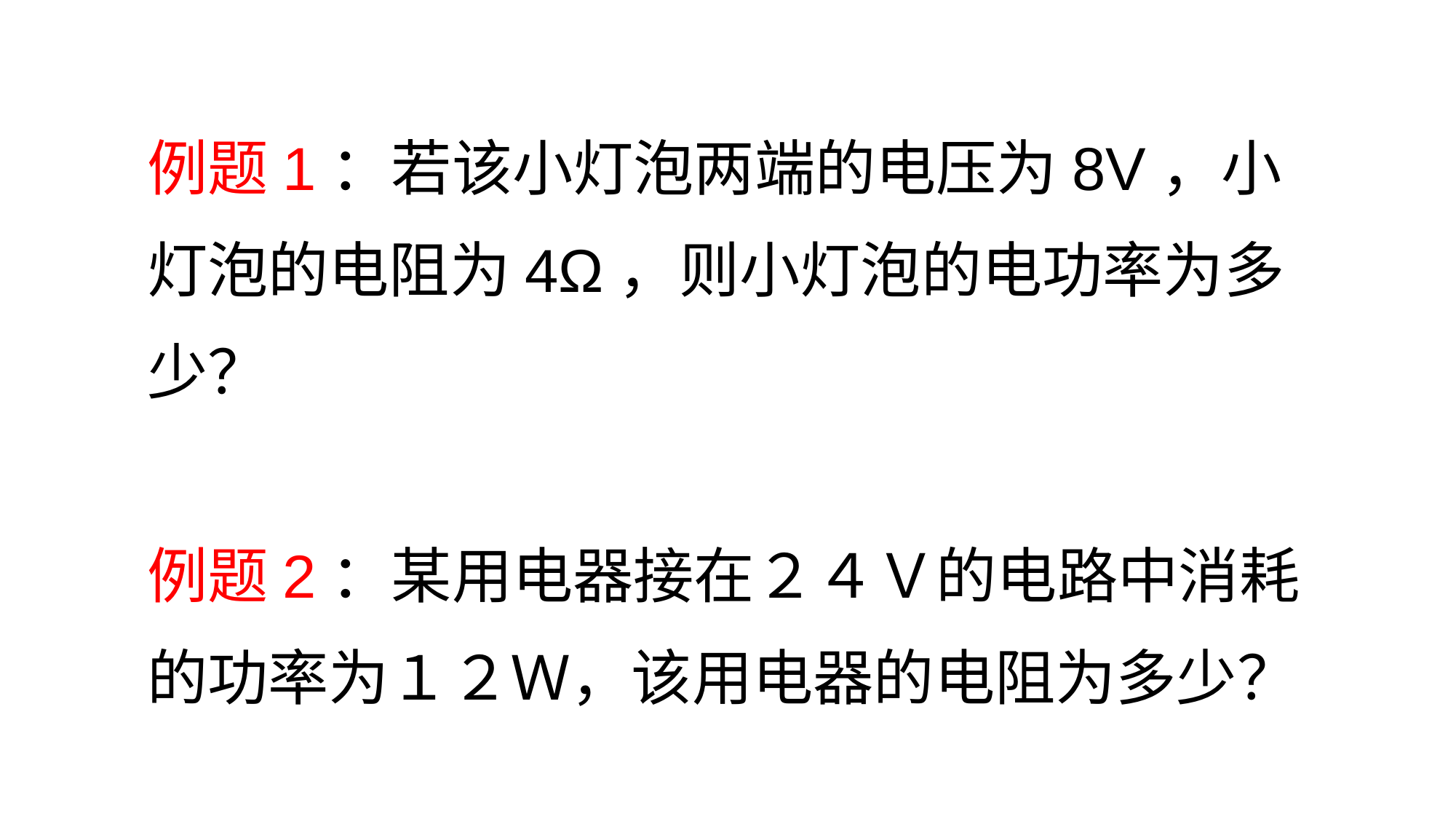

例题1：若该小灯泡两端的电压为8V，小灯泡的电阻为4Ω，则小灯泡的电功率为多少？

例题2：某用电器接在２４Ｖ的电路中消耗的功率为１２Ｗ，该用电器的电阻为多少？